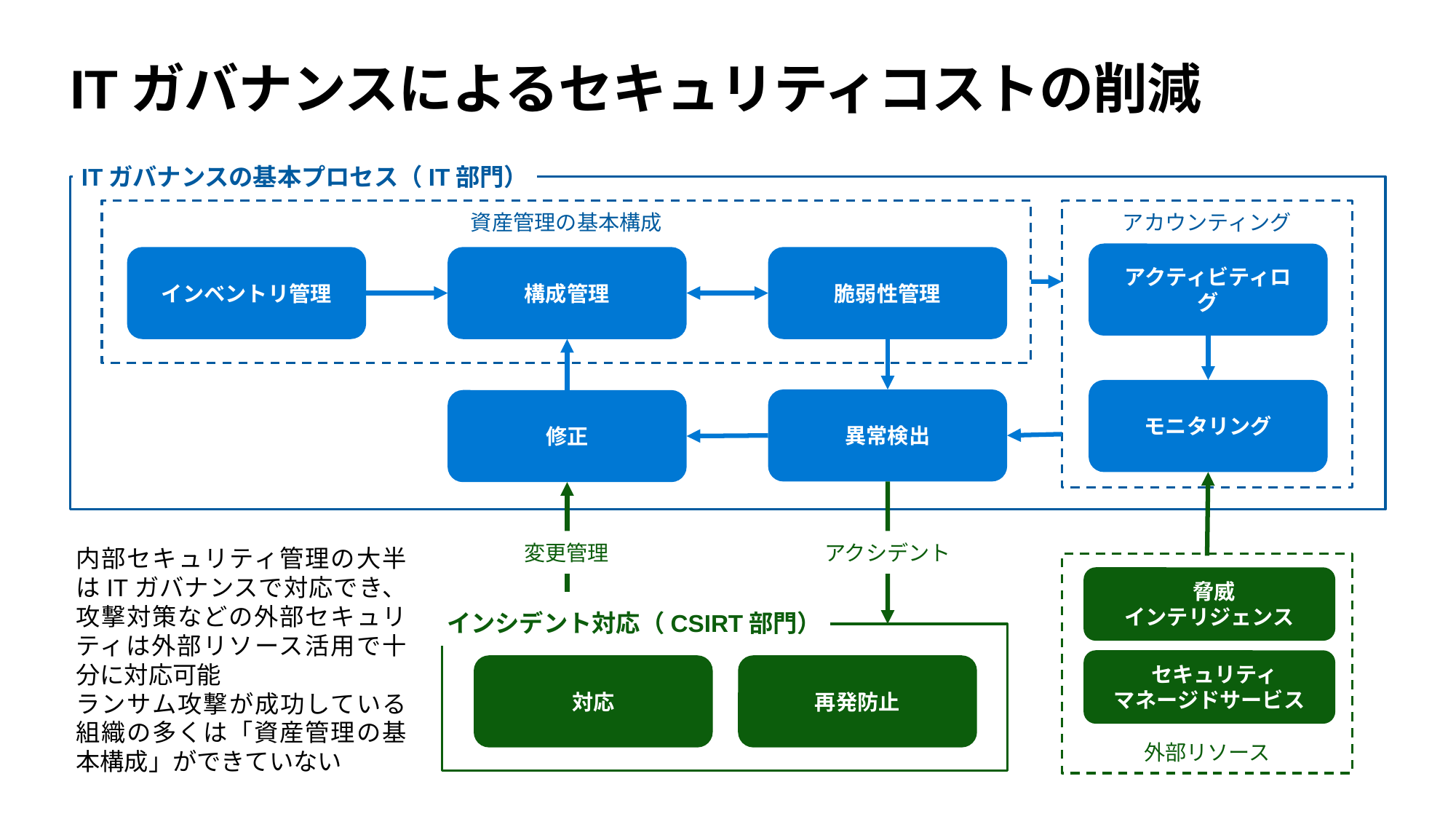

# ITガバナンスによるセキュリティコストの削減
ITガバナンスの基本プロセス（IT部門）

資産管理の基本構成
アカウンティング
アクティビティログ
インベントリ管理
構成管理
脆弱性管理
モニタリング
異常検出
修正
変更管理
アクシデント
内部セキュリティ管理の大半はITガバナンスで対応でき、攻撃対策などの外部セキュリティは外部リソース活用で十分に対応可能
ランサム攻撃が成功している組織の多くは「資産管理の基本構成」ができていない
外部リソース
 脅威
インテリジェンス
インシデント対応（CSIRT部門）

 セキュリティ
マネージドサービス
対応
再発防止